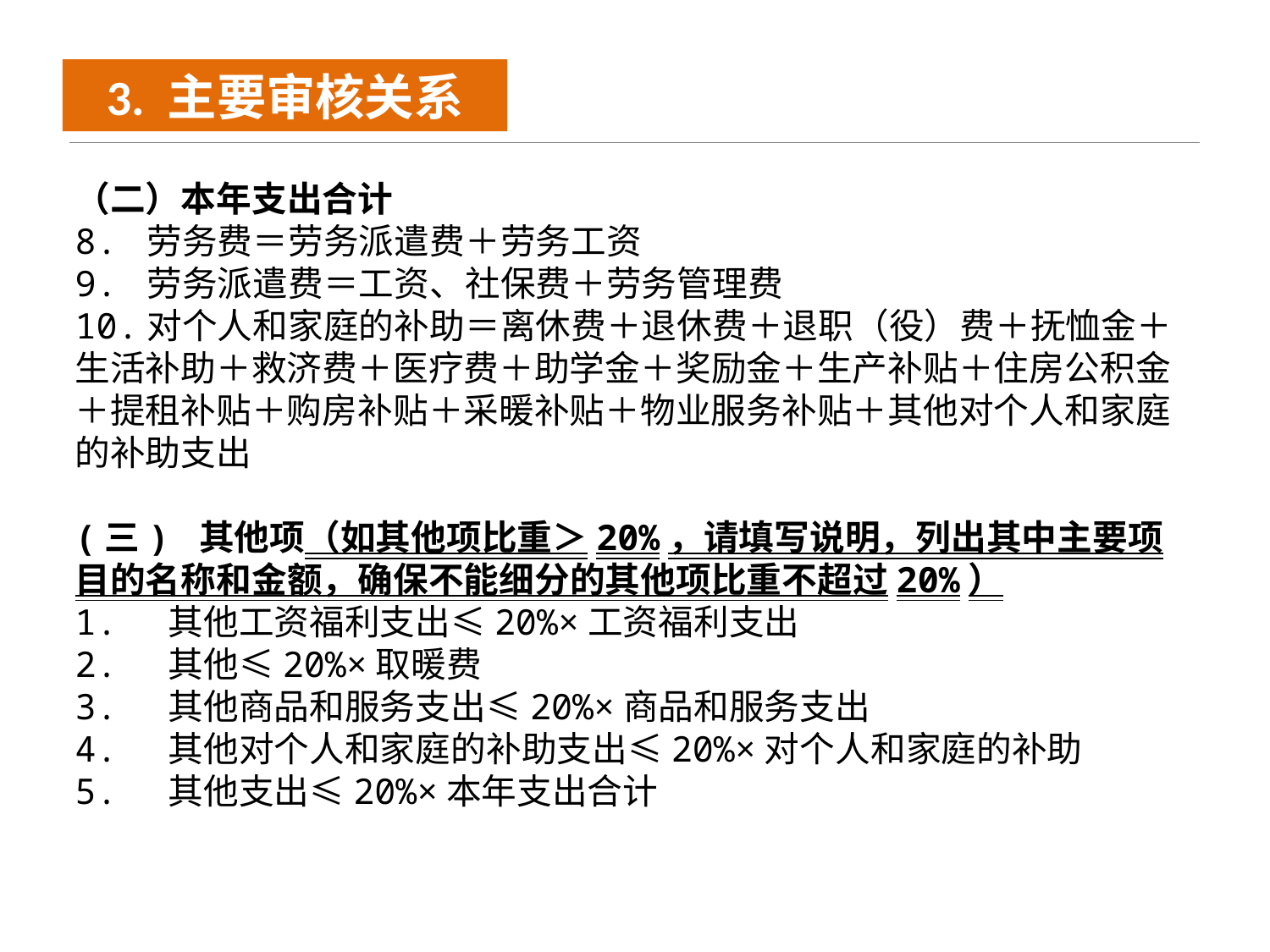

3. 主要审核关系
（二）本年支出合计
8. 劳务费＝劳务派遣费＋劳务工资
9. 劳务派遣费＝工资、社保费＋劳务管理费
10.对个人和家庭的补助＝离休费＋退休费＋退职（役）费＋抚恤金＋生活补助＋救济费＋医疗费＋助学金＋奖励金＋生产补贴＋住房公积金＋提租补贴＋购房补贴＋采暖补贴＋物业服务补贴＋其他对个人和家庭的补助支出

(三) 其他项（如其他项比重＞20%，请填写说明，列出其中主要项目的名称和金额，确保不能细分的其他项比重不超过20%）
1.  其他工资福利支出≤20%×工资福利支出
2.  其他≤20%×取暖费
3.  其他商品和服务支出≤20%×商品和服务支出
4.  其他对个人和家庭的补助支出≤20%×对个人和家庭的补助
5.  其他支出≤20%×本年支出合计